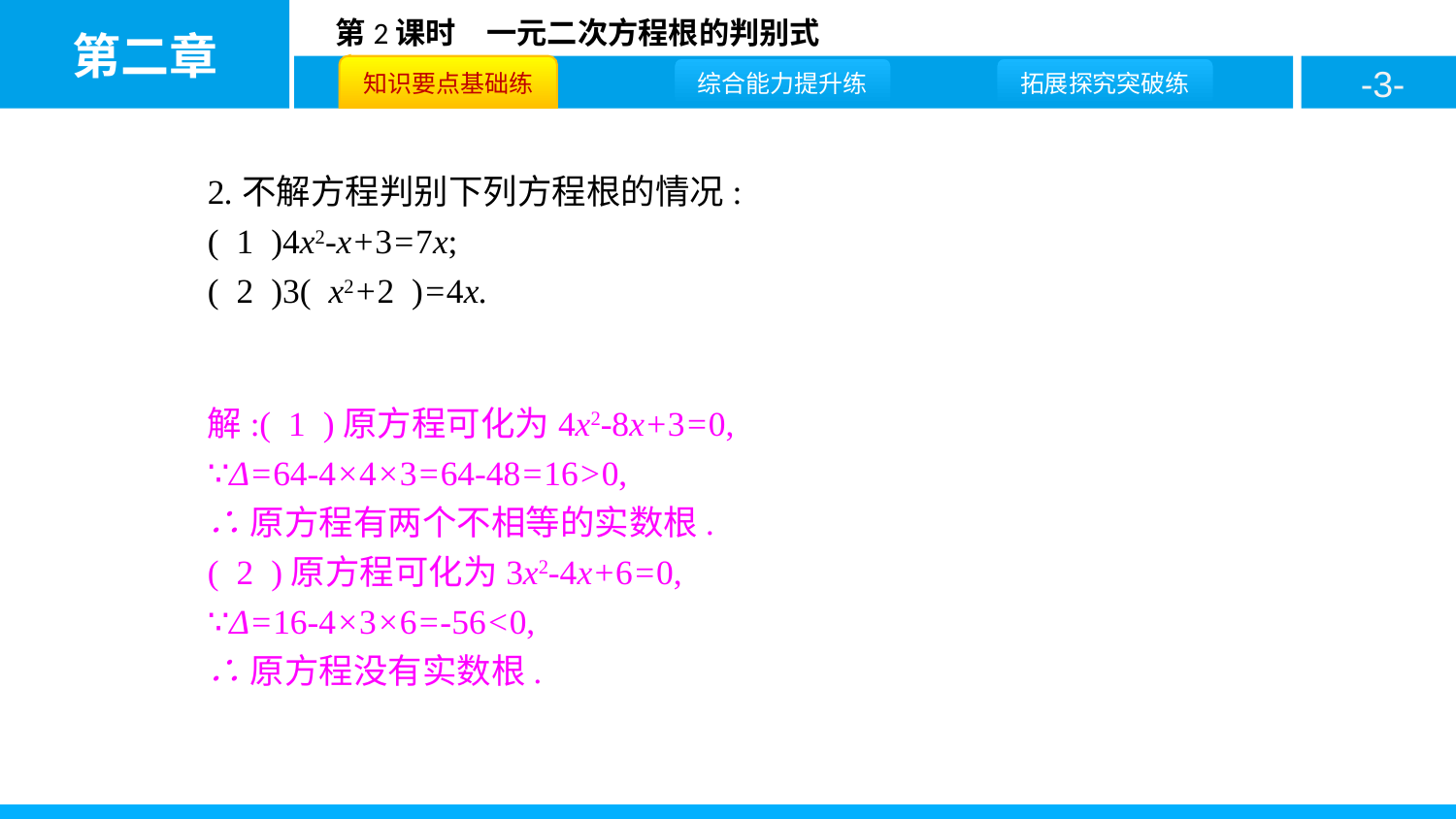

2.不解方程判别下列方程根的情况:
(  1  )4x2-x+3=7x;
(  2  )3(  x2+2  )=4x.
解:(  1  )原方程可化为4x2-8x+3=0,
∵Δ=64-4×4×3=64-48=16>0,
∴原方程有两个不相等的实数根.
(  2  )原方程可化为3x2-4x+6=0,
∵Δ=16-4×3×6=-56<0,
∴原方程没有实数根.